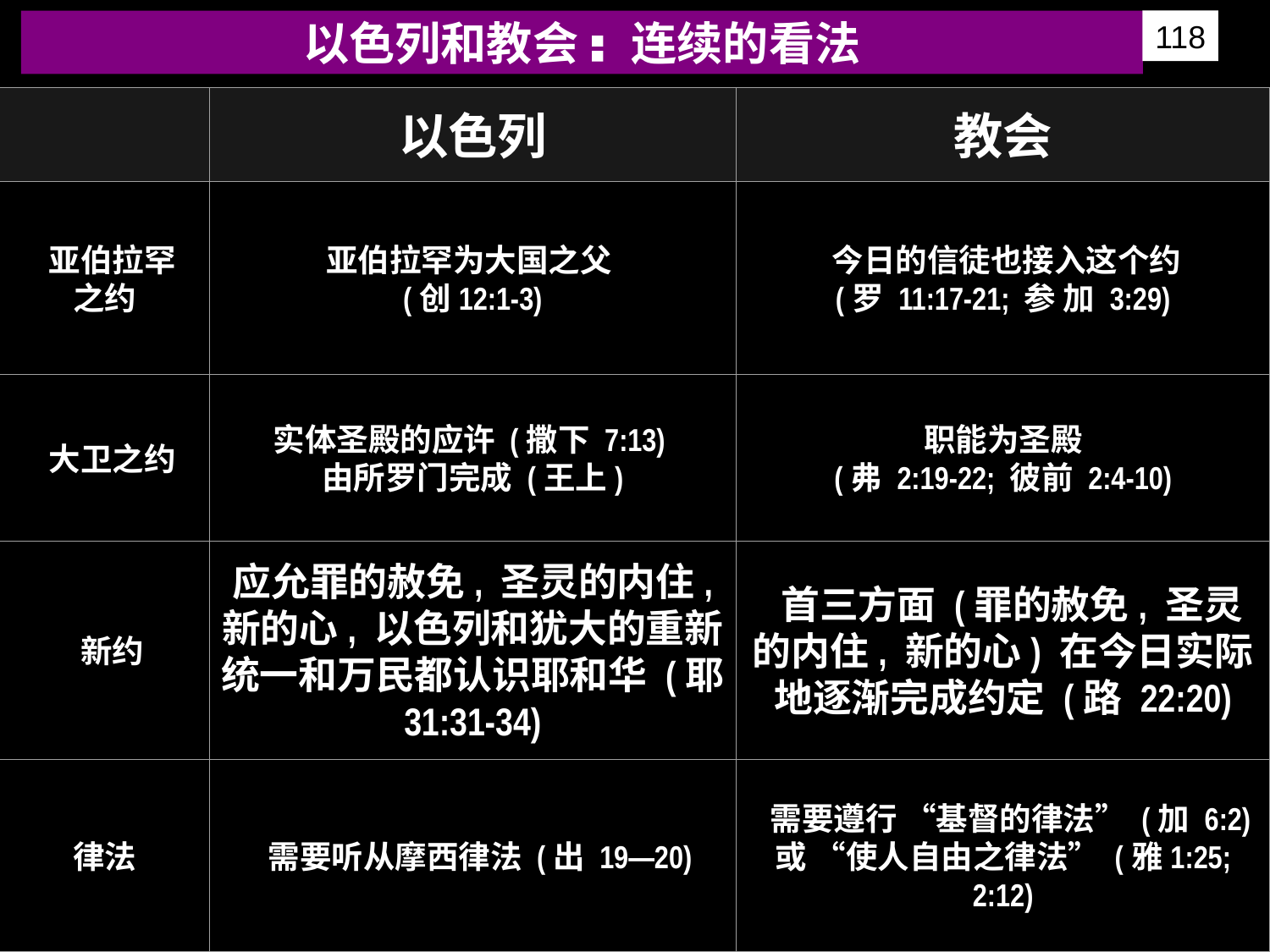

以色列和教会: 连续的看法
118

以色列

教会

 亚伯拉罕
之约

亚伯拉罕为大国之父
(创12:1-3)

 今日的信徒也接入这个约
(罗 11:17-21; 参 加 3:29)

 大卫之约

实体圣殿的应许 (撒下 7:13)
由所罗门完成 (王上)

职能为圣殿
(弗 2:19-22; 彼前 2:4-10)

 新约

应允罪的赦免, 圣灵的内住, 新的心, 以色列和犹大的重新统一和万民都认识耶和华 (耶 31:31-34)

 首三方面 (罪的赦免, 圣灵的内住, 新的心) 在今日实际地逐渐完成约定 (路 22:20)

律法

 需要听从摩西律法 (出 19—20)

 需要遵行 “基督的律法” (加 6:2) 或 “使人自由之律法” (雅1:25; 2:12)